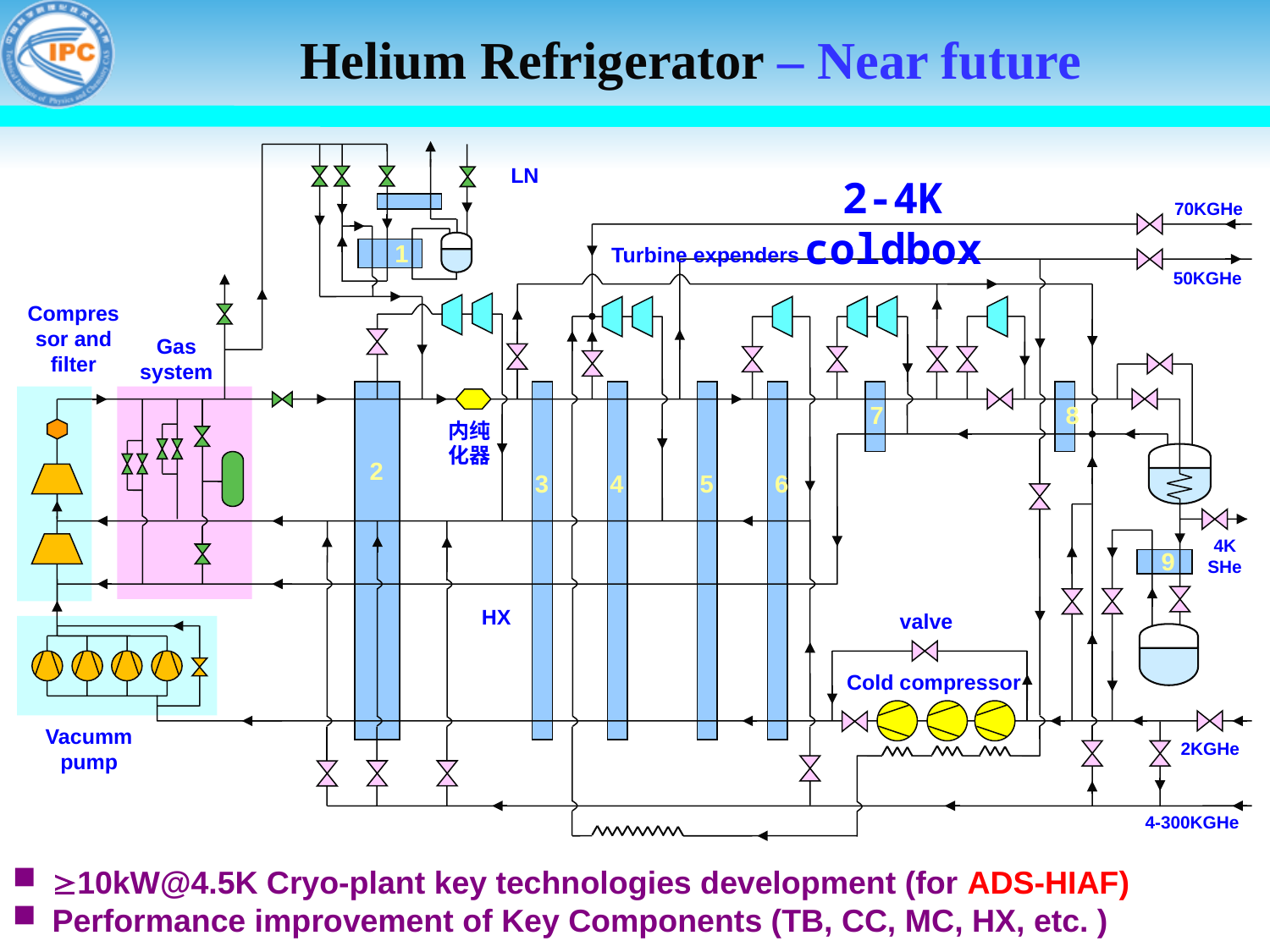

Helium Refrigerator – Near future

LN

2-4K coldbox

70KGHe

1
Turbine expenders

50KGHe

Compressor and filter

Gas system

8

7

内纯
化器

2

3
4
5
6

4K
SHe

9

HX

valve

Cold compressor

Vacumm pump

2KGHe

4-300KGHe

≥10kW@4.5K Cryo-plant key technologies development (for ADS-HIAF)
Performance improvement of Key Components (TB, CC, MC, HX, etc. )